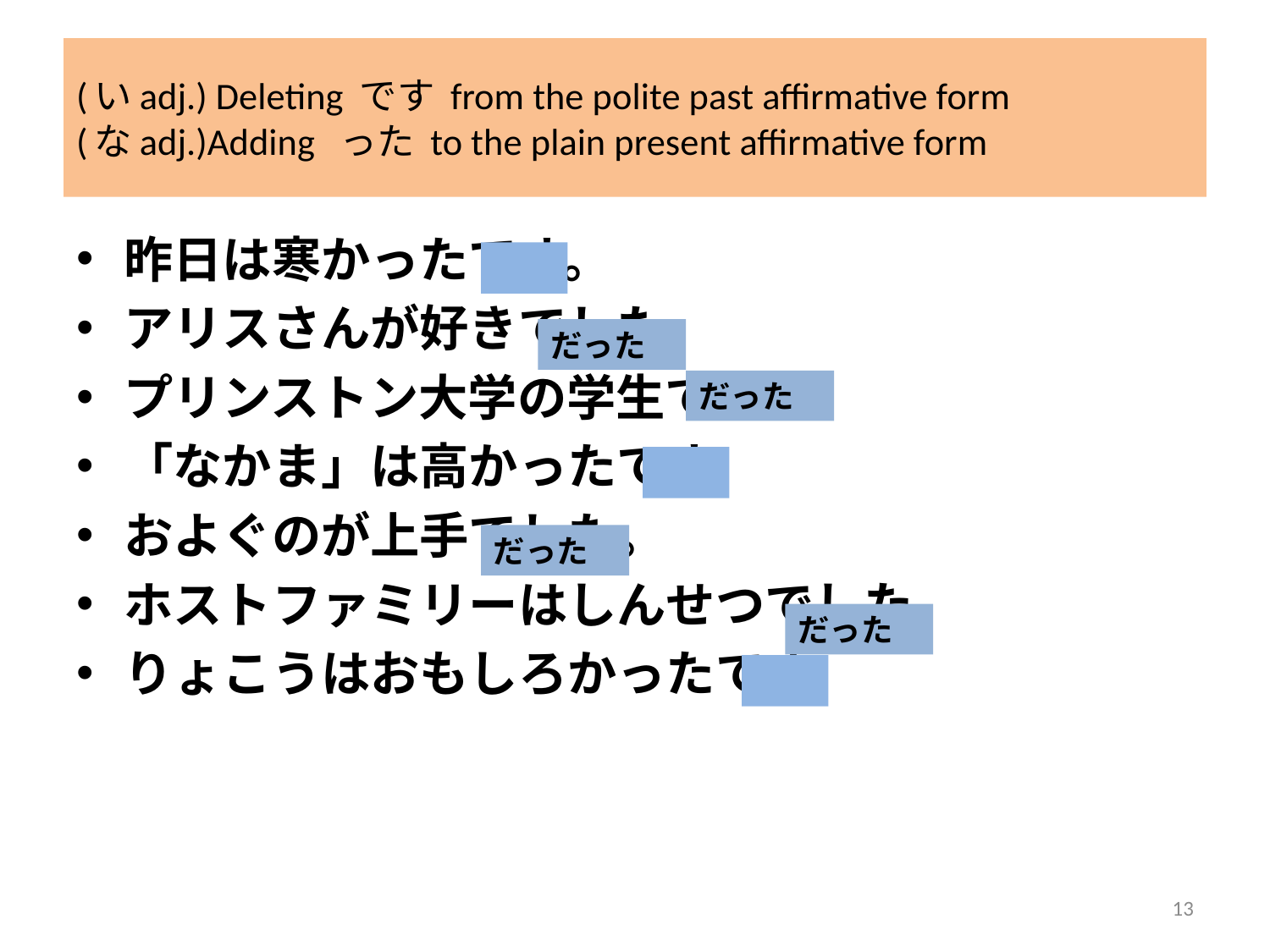

# (いadj.) Deleting です from the polite past affirmative form (なadj.)Adding  った to the plain present affirmative form
昨日は寒かったです。
アリスさんが好きでした。
プリンストン大学の学生でした。
「なかま」は高かったです。
およぐのが上手でした。
ホストファミリーはしんせつでした。
りょこうはおもしろかったです。

だった
だった

だった
だった

13